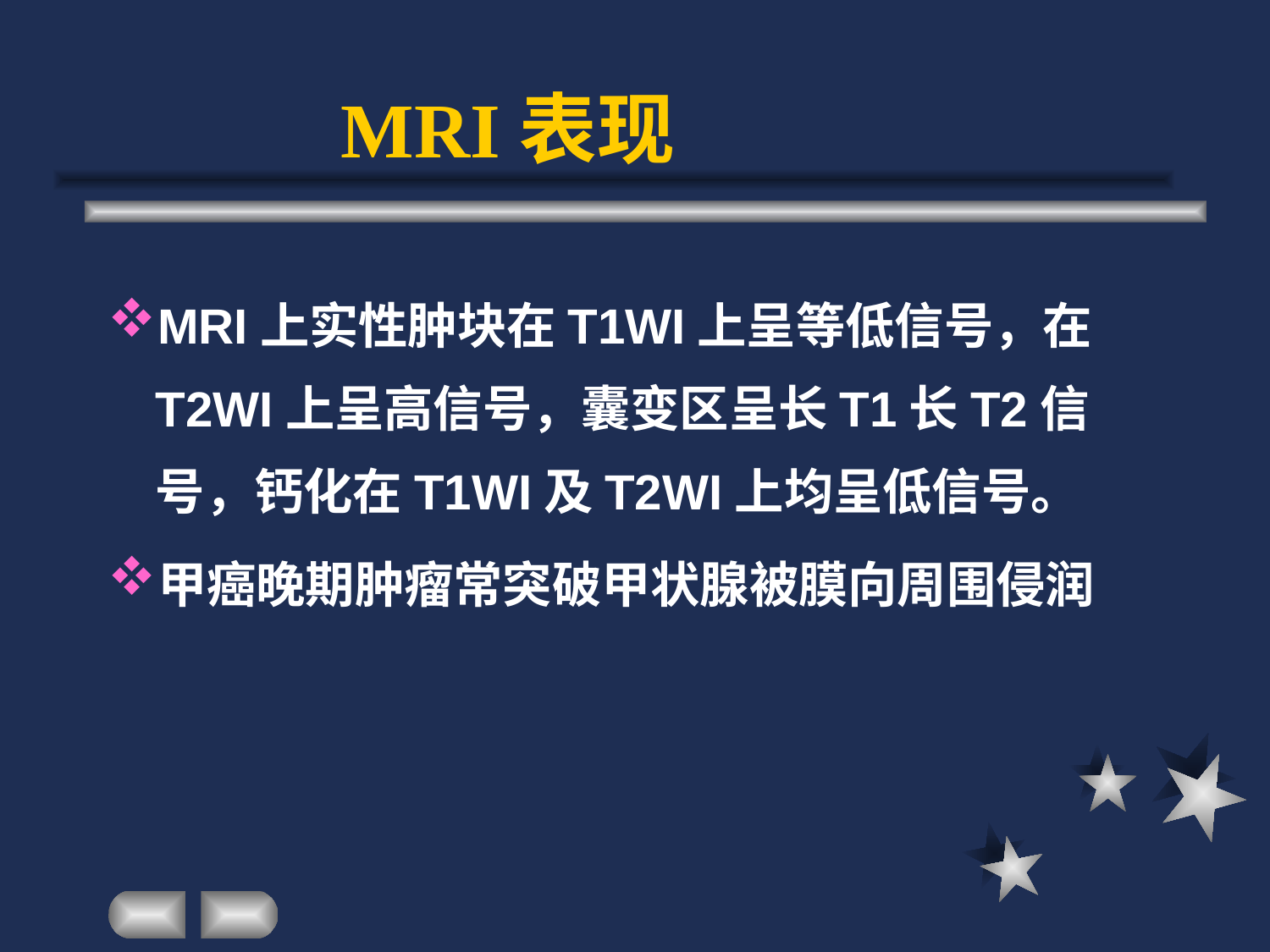

MRI表现
MRI上实性肿块在T1WI上呈等低信号，在T2WI上呈高信号，囊变区呈长T1长T2信号，钙化在T1WI及T2WI上均呈低信号。
甲癌晚期肿瘤常突破甲状腺被膜向周围侵润